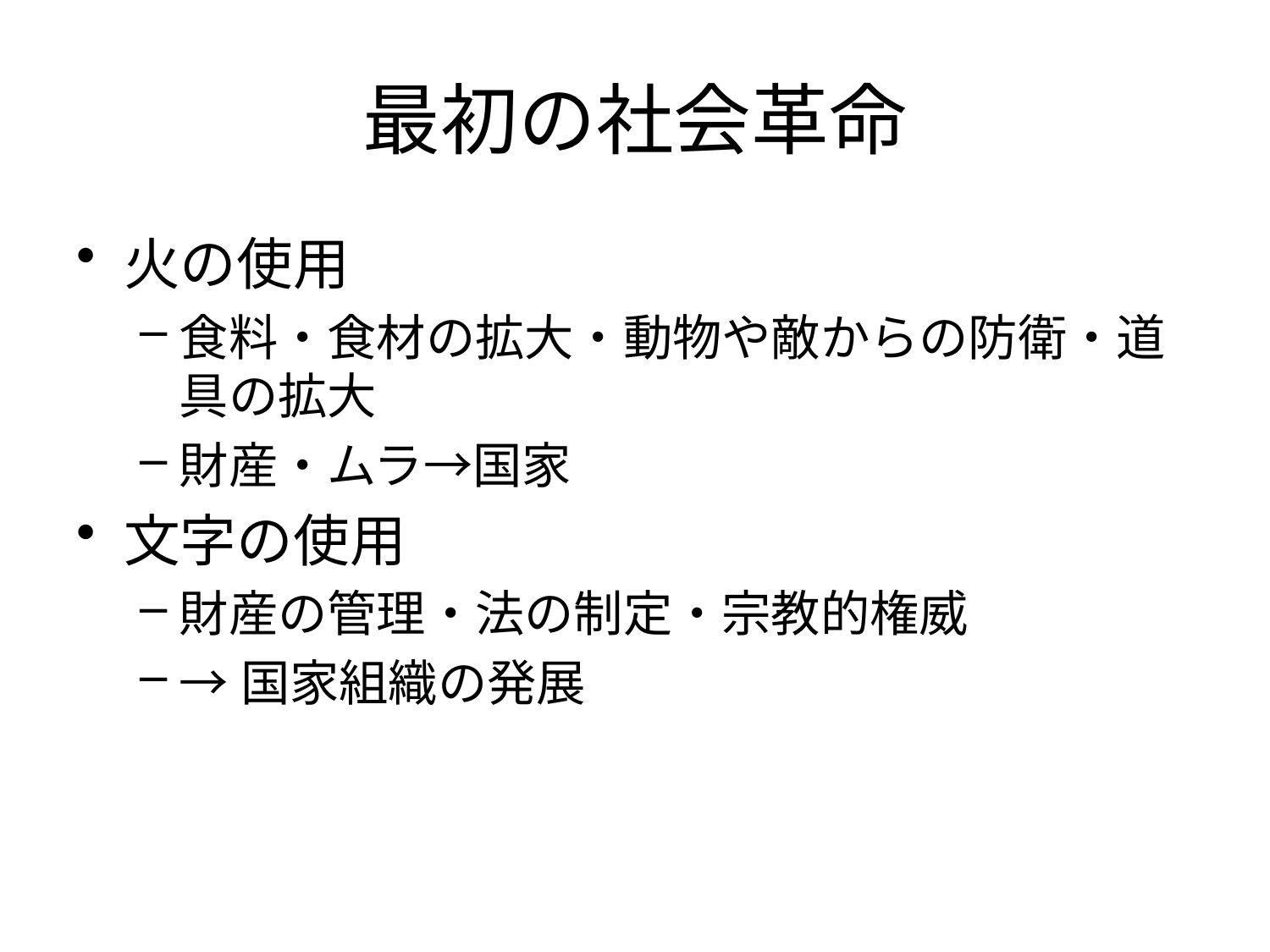

# 最初の社会革命
火の使用
食料・食材の拡大・動物や敵からの防衛・道具の拡大
財産・ムラ→国家
文字の使用
財産の管理・法の制定・宗教的権威
→国家組織の発展